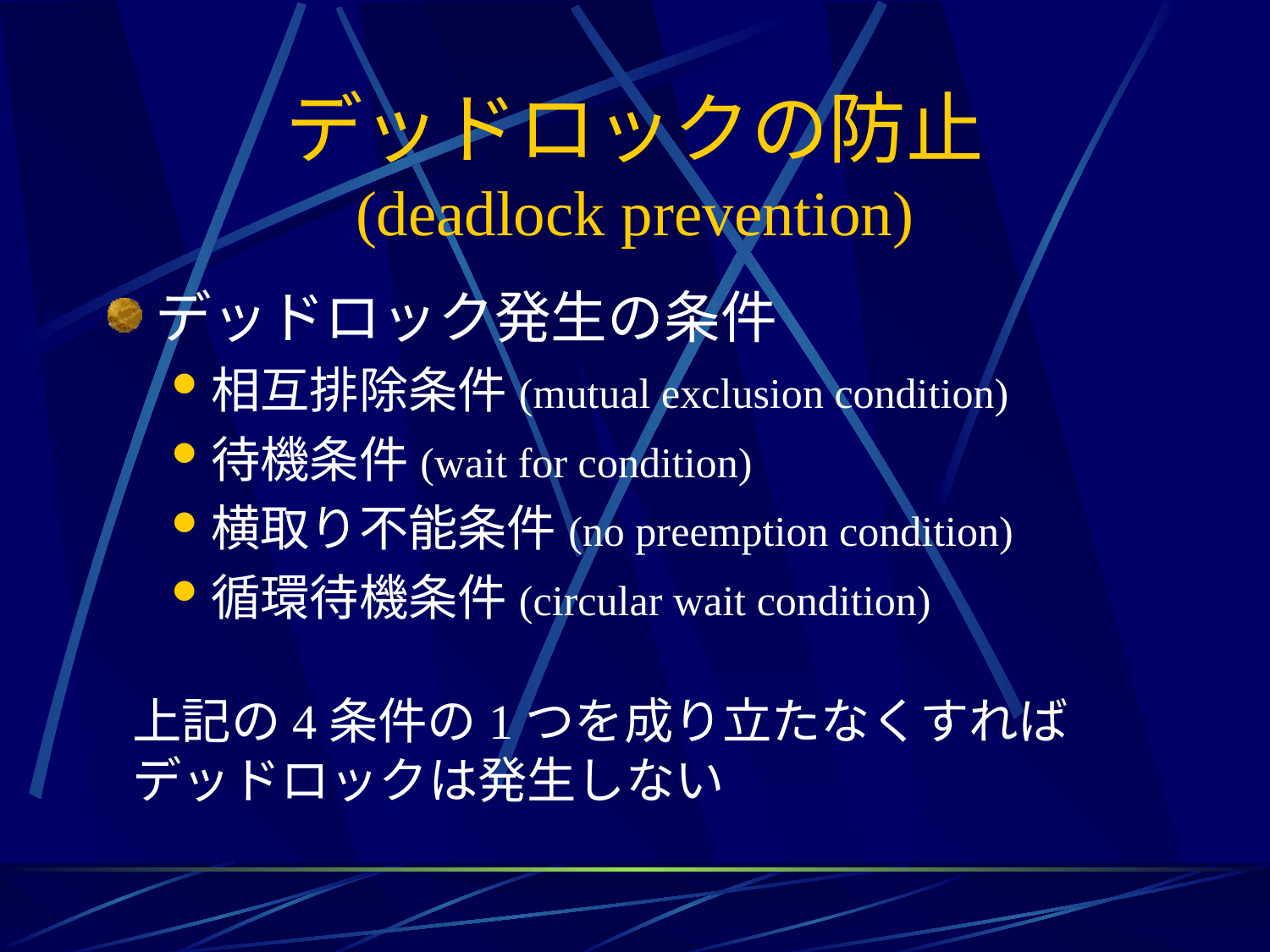

# デッドロックの防止 (deadlock prevention)
デッドロック発生の条件
相互排除条件(mutual exclusion condition)
待機条件(wait for condition)
横取り不能条件(no preemption condition)
循環待機条件(circular wait condition)
上記の4条件の1つを成り立たなくすれば
デッドロックは発生しない